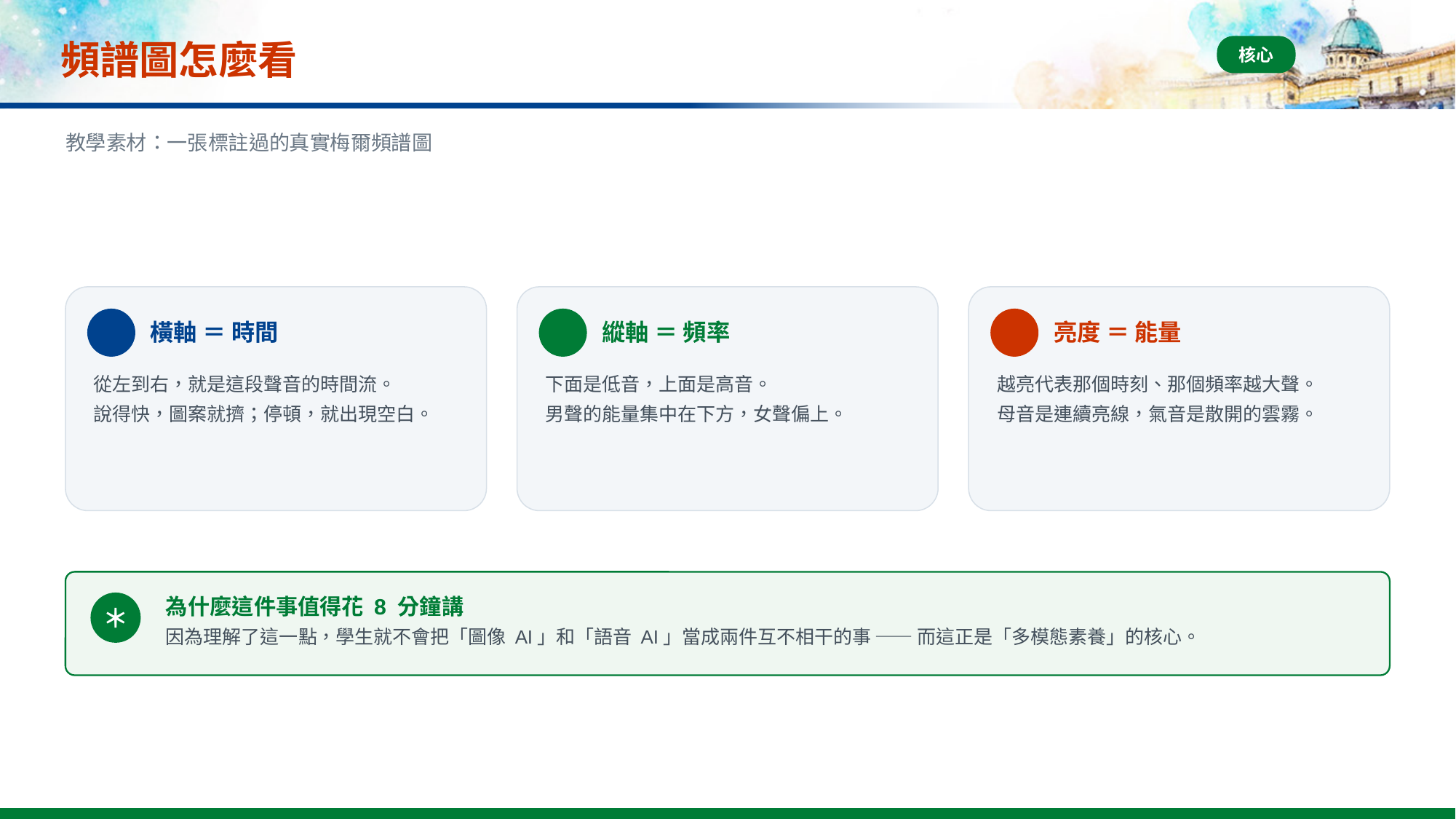

# 頻譜圖怎麼看
核心
教學素材：一張標註過的真實梅爾頻譜圖

橫軸 ＝ 時間
縱軸 ＝ 頻率
亮度 ＝ 能量
從左到右，就是這段聲音的時間流。
說得快，圖案就擠；停頓，就出現空白。
下面是低音，上面是高音。
男聲的能量集中在下方，女聲偏上。
越亮代表那個時刻、那個頻率越大聲。
母音是連續亮線，氣音是散開的雲霧。

為什麼這件事值得花 8 分鐘講
＊
因為理解了這一點，學生就不會把「圖像 AI」和「語音 AI」當成兩件互不相干的事 —— 而這正是「多模態素養」的核心。